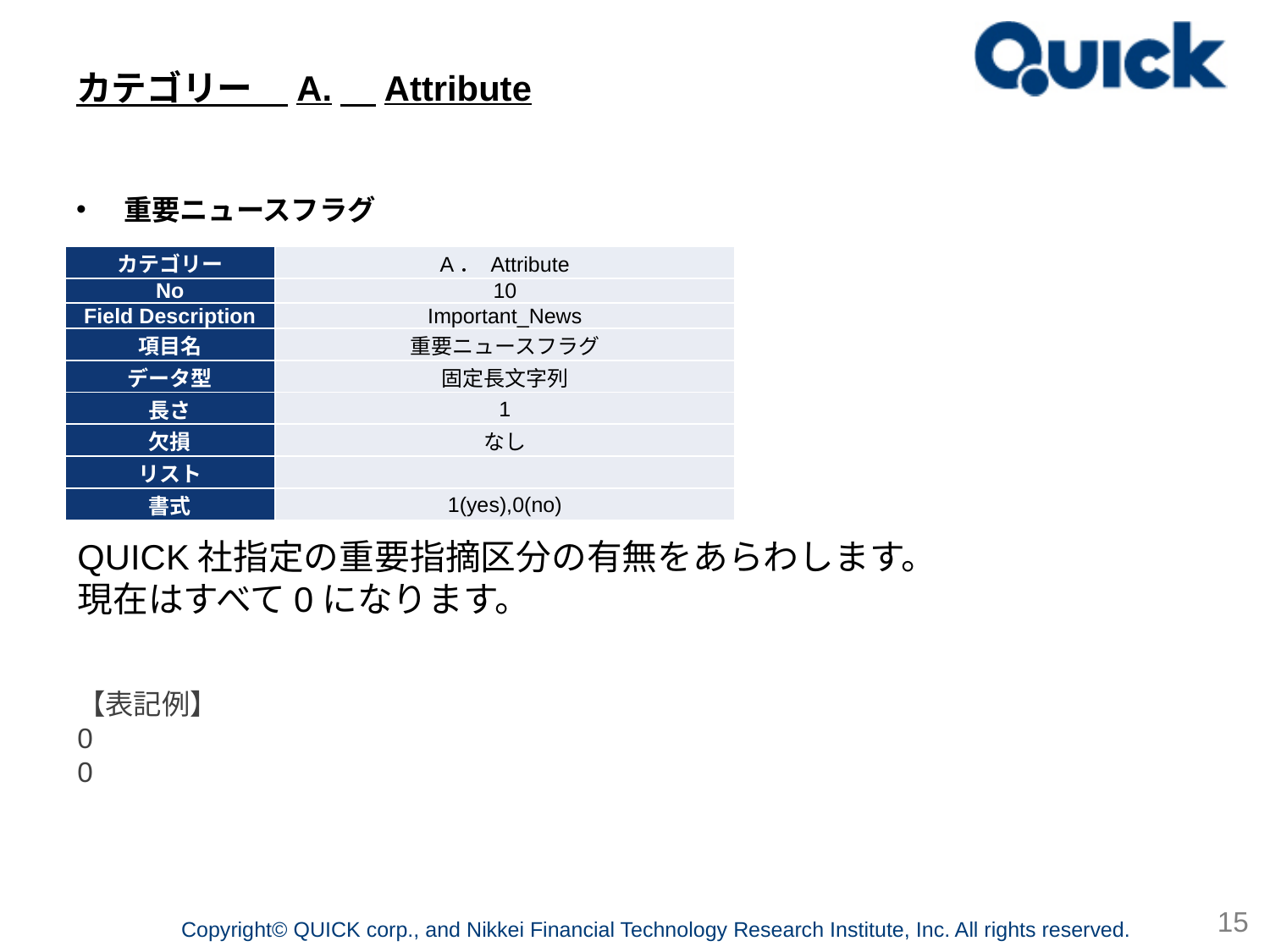

# カテゴリー　A.　Attribute
重要ニュースフラグ
| カテゴリー | A． Attribute |
| --- | --- |
| No | 10 |
| Field Description | Important\_News |
| 項目名 | 重要ニュースフラグ |
| データ型 | 固定長文字列 |
| 長さ | 1 |
| 欠損 | なし |
| リスト |  |
| 書式 | 1(yes),0(no) |
QUICK社指定の重要指摘区分の有無をあらわします。
現在はすべて0になります。

【表記例】
0
0
15